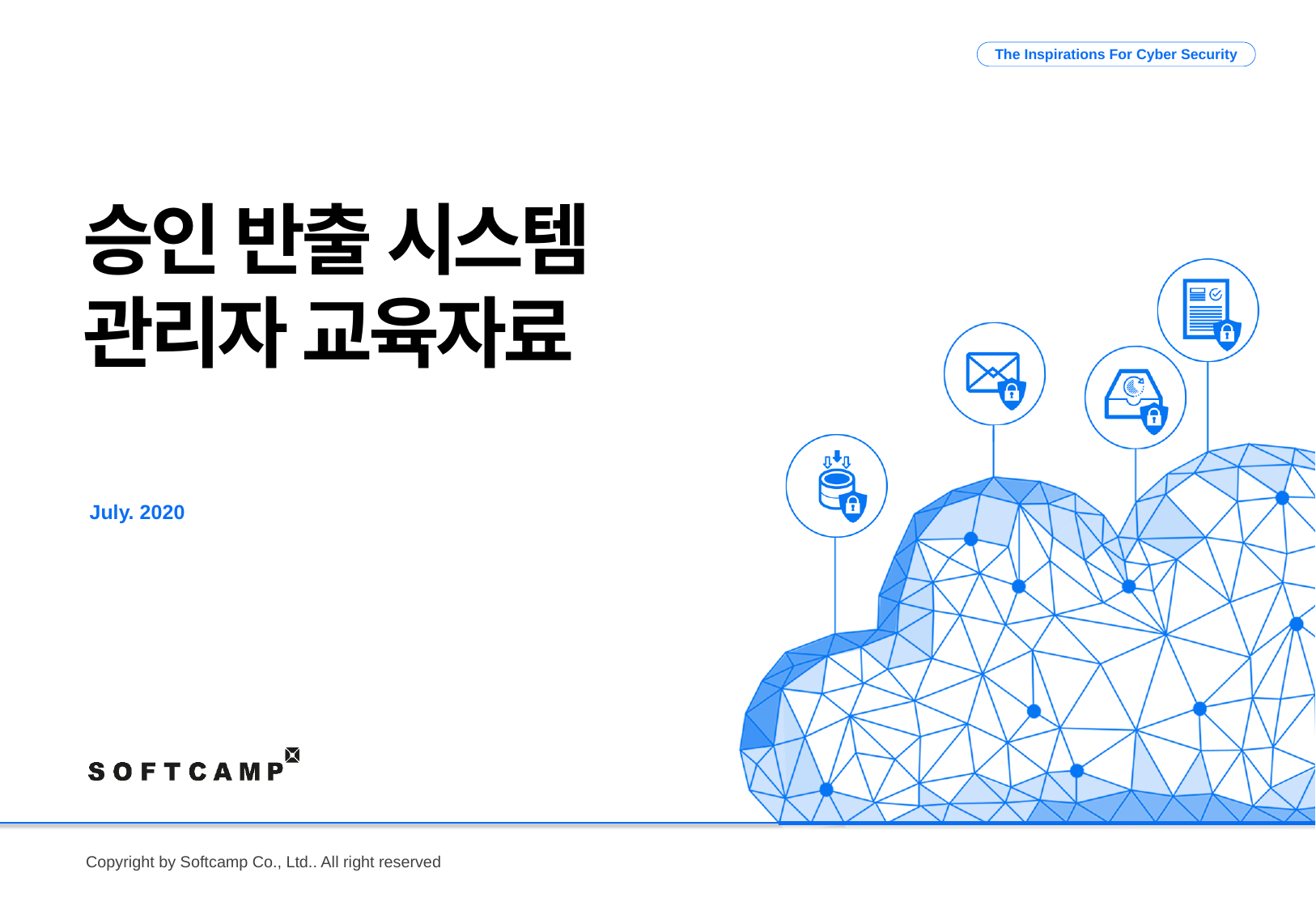

# 승인 반출 시스템 관리자 교육자료
July. 2020